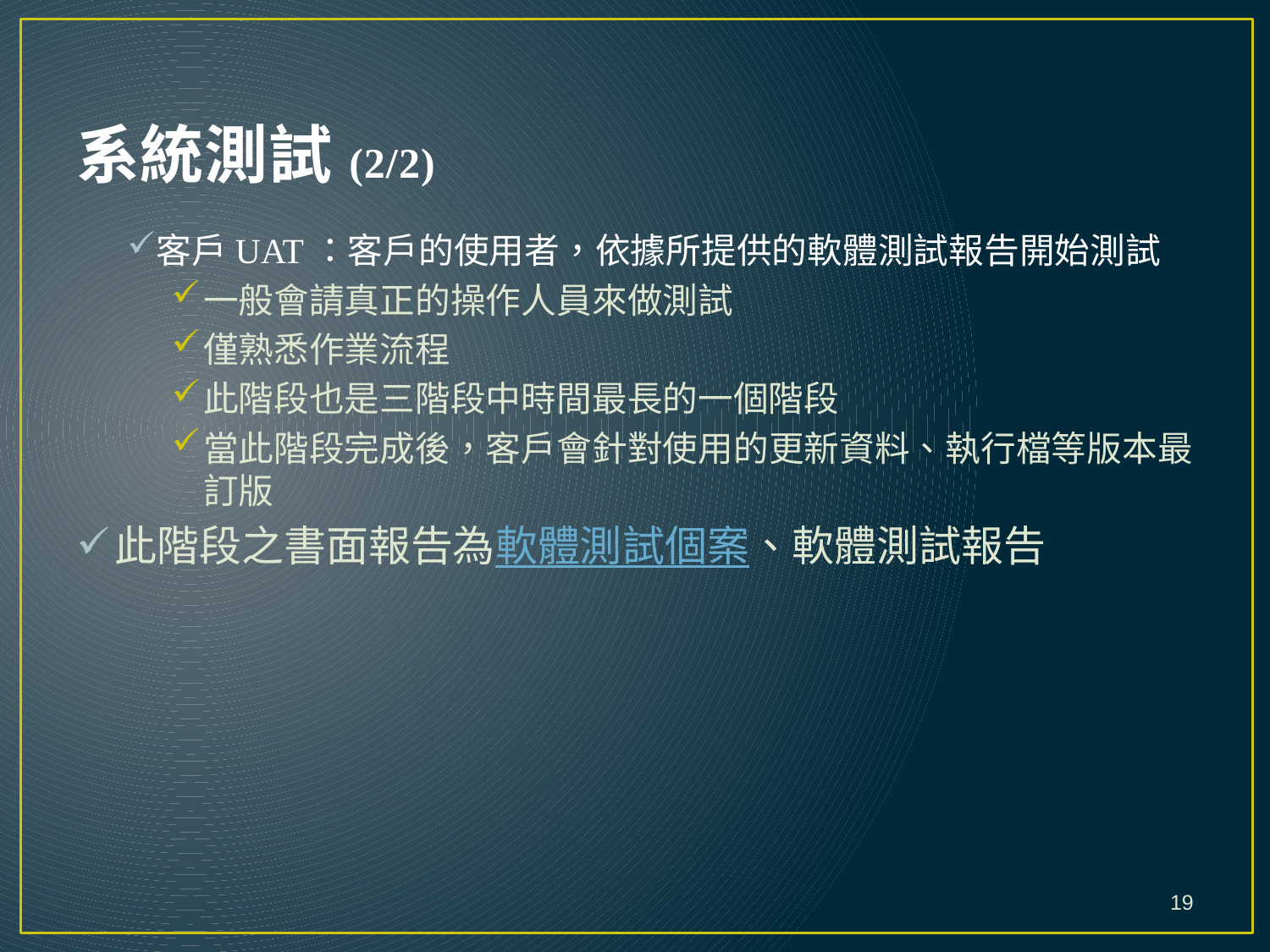

# 系統測試(2/2)
客戶UAT：客戶的使用者，依據所提供的軟體測試報告開始測試
一般會請真正的操作人員來做測試
僅熟悉作業流程
此階段也是三階段中時間最長的一個階段
當此階段完成後，客戶會針對使用的更新資料、執行檔等版本最訂版
此階段之書面報告為軟體測試個案、軟體測試報告
19